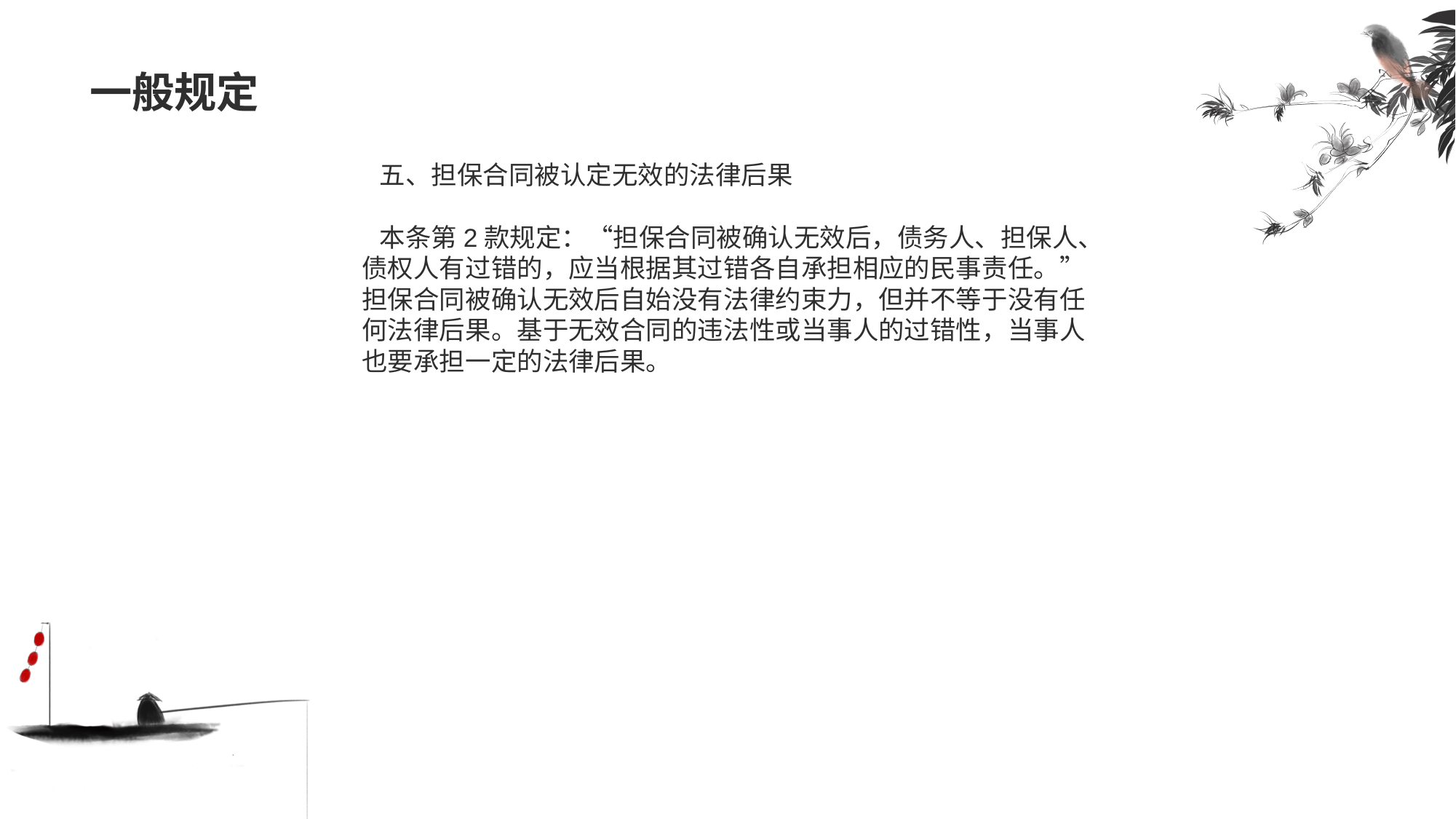

# 一般规定

  五、担保合同被认定无效的法律后果

  本条第2款规定：“担保合同被确认无效后，债务人、担保人、债权人有过错的，应当根据其过错各自承担相应的民事责任。”担保合同被确认无效后自始没有法律约束力，但并不等于没有任何法律后果。基于无效合同的违法性或当事人的过错性，当事人也要承担一定的法律后果。
52